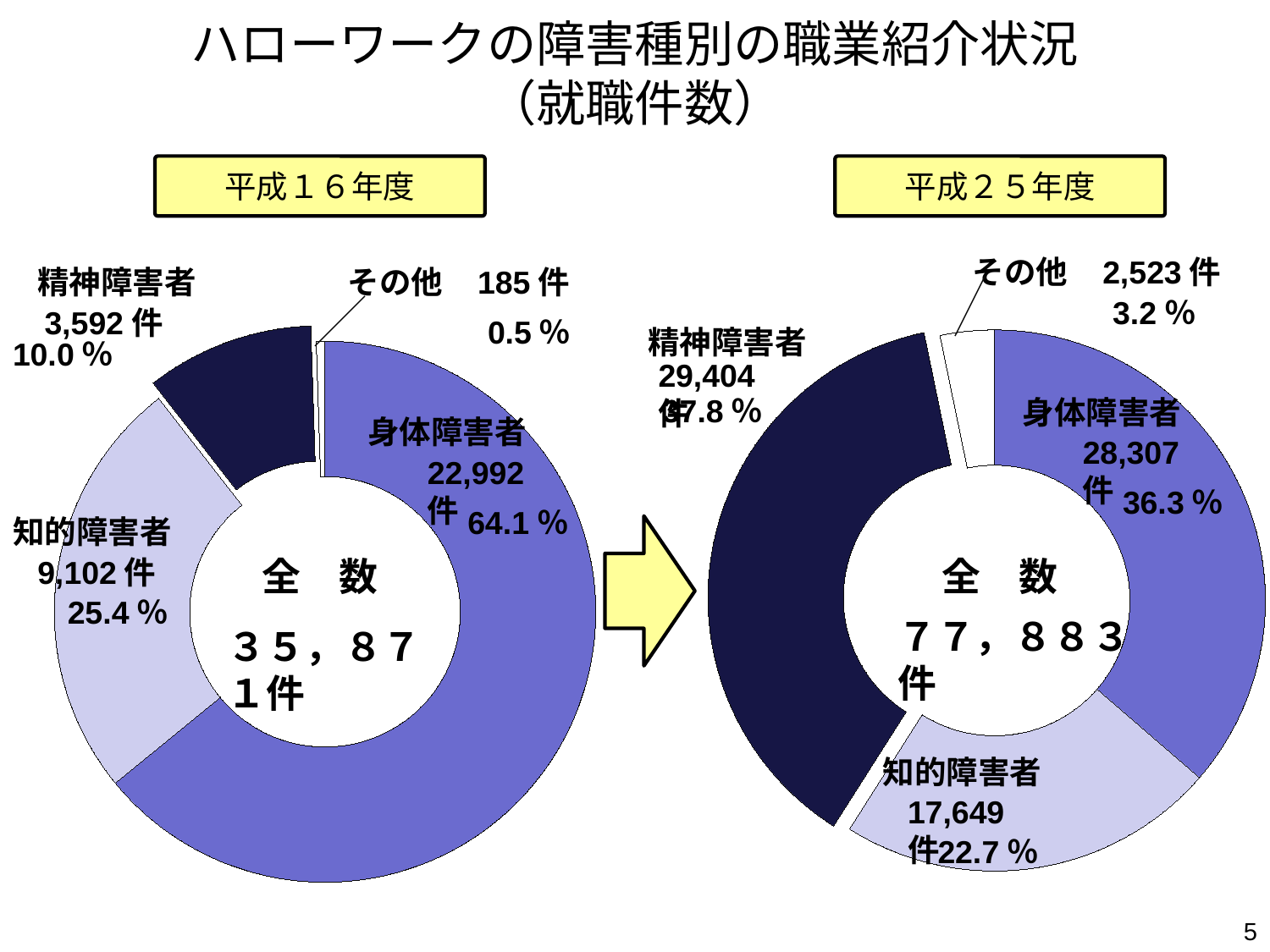

# ハローワークの障害種別の職業紹介状況 （就職件数）

### Chart

| Category | 列1 |
|---|---|
| 身体障害者 | 22992.0 |
| 知的障害者 | 9102.0 |
| 精神障害者 | 3592.0 |
| その他 | 185.0 |
平成１６年度

### Chart

| Category | 列1 |
|---|---|
| 身体障害者 | 28307.0 |
| 知的障害者 | 17649.0 |
| 精神障害者 | 29404.0 |
| その他 | 2523.0 |
平成２５年度
その他
2,523件
精神障害者
その他
185件
3.2％
3,592件
0.5％
精神障害者
10.0％
29,404件
37.8％
身体障害者
身体障害者
28,307件
22,992件
36.3％
64.1％
知的障害者

9,102件
全　数
全　数
25.4％
７７，８８３件
３５，８７１件
知的障害者
17,649件
22.7％
5